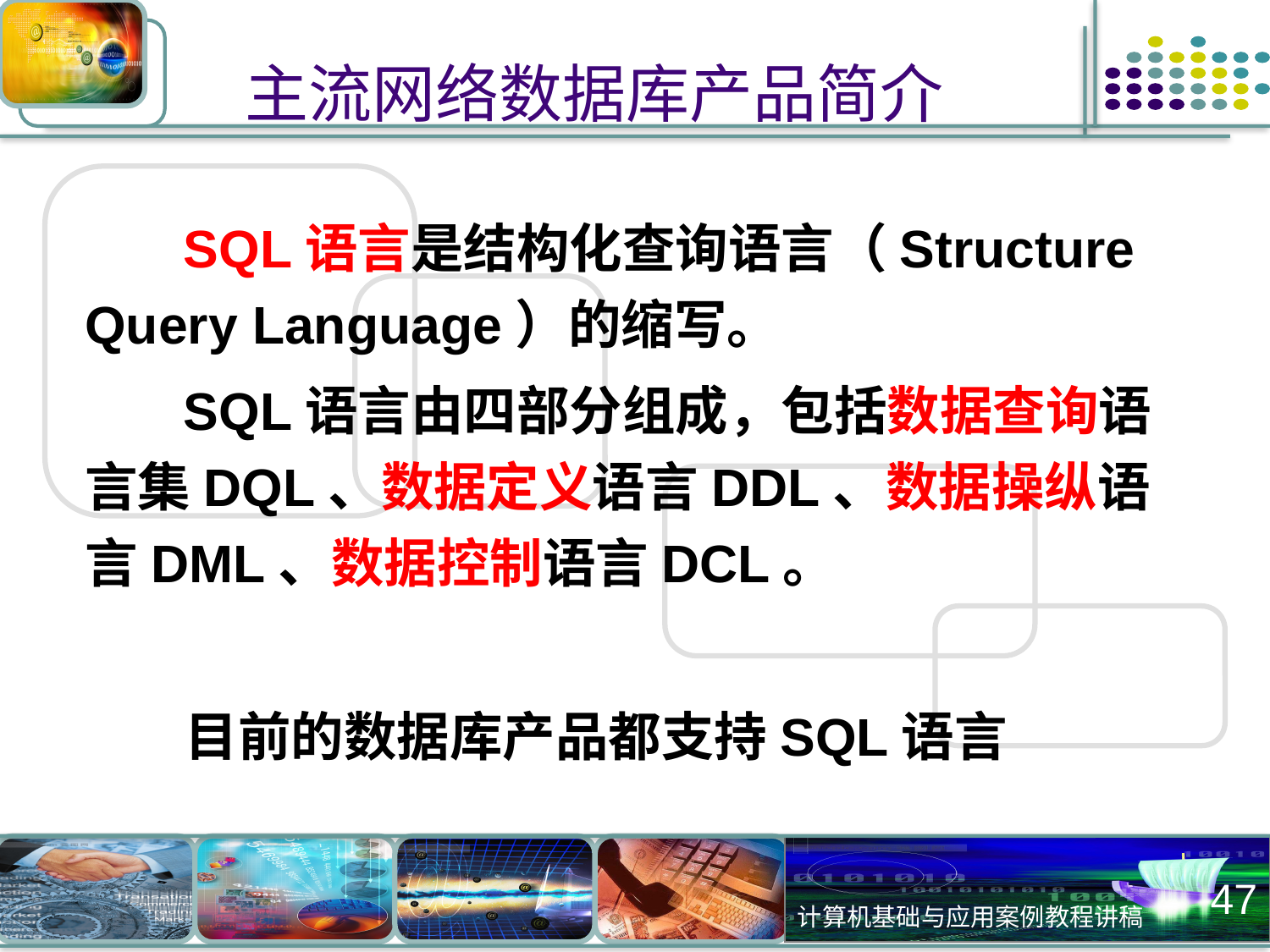

# 主流网络数据库产品简介
          SQL语言是结构化查询语言（Structure Query Language）的缩写。
          SQL语言由四部分组成，包括数据查询语言集DQL、数据定义语言DDL、数据操纵语言DML、数据控制语言DCL。

目前的数据库产品都支持SQL语言
47